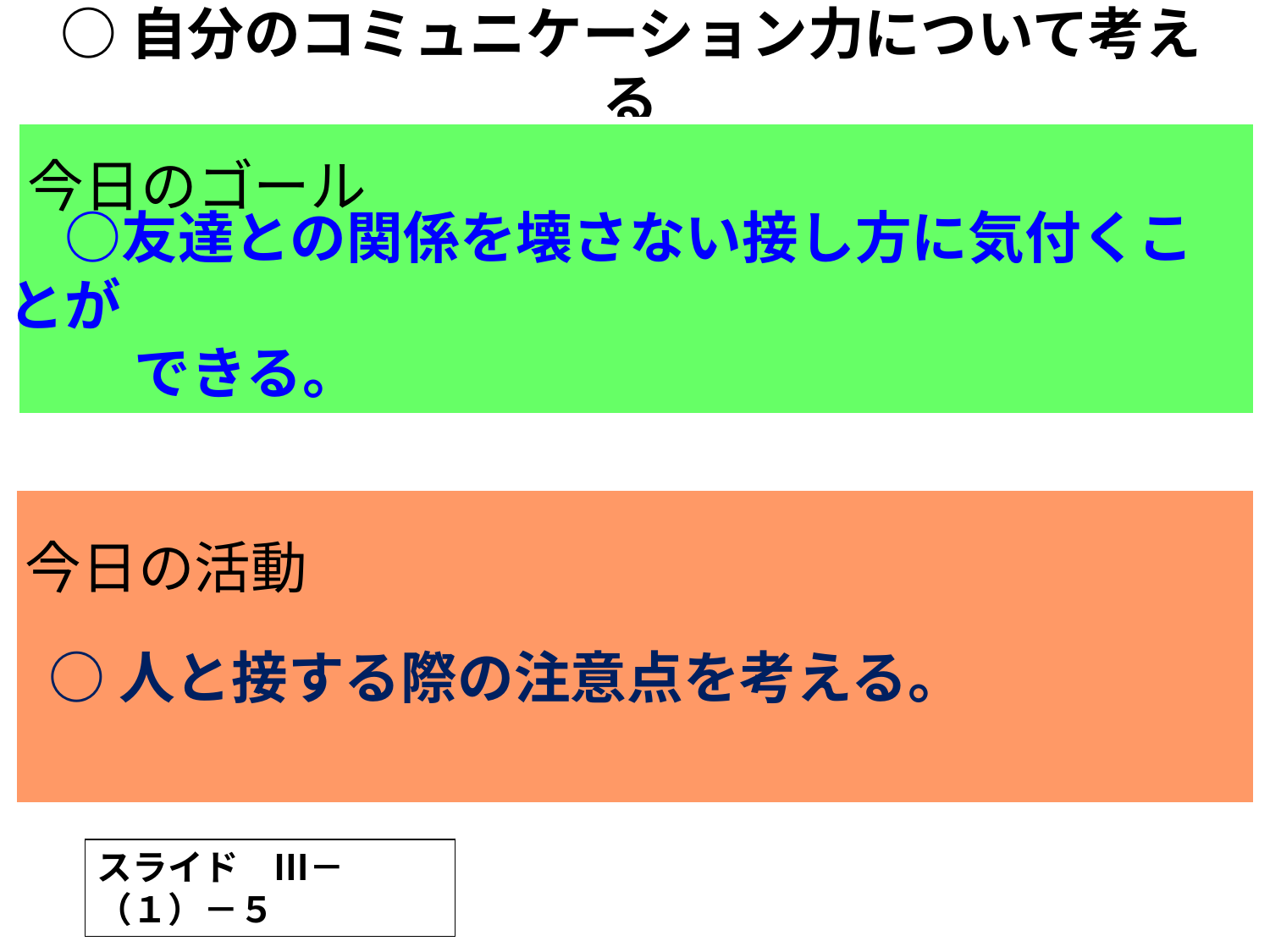

○自分のコミュニケーション力について考える

今日のゴール

　○友達との関係を壊さない接し方に気付くことが
　　 できる。

今日の活動

○人と接する際の注意点を考える。
スライド　Ⅲ－（１）－５